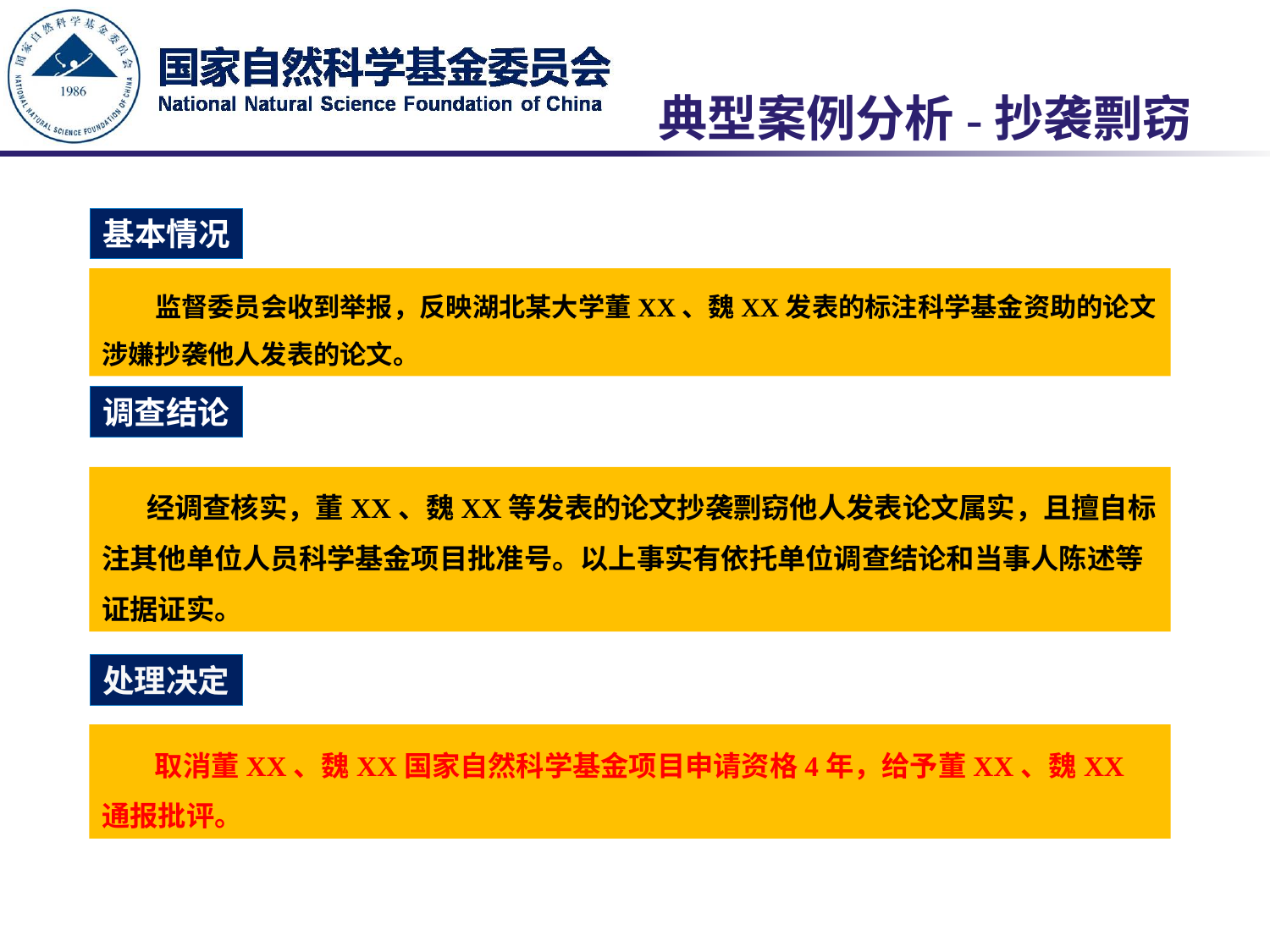

# 典型案例分析-抄袭剽窃
基本情况
监督委员会收到举报，反映湖北某大学董XX、魏XX发表的标注科学基金资助的论文涉嫌抄袭他人发表的论文。
调查结论
      经调查核实，董XX、魏XX等发表的论文抄袭剽窃他人发表论文属实，且擅自标注其他单位人员科学基金项目批准号。以上事实有依托单位调查结论和当事人陈述等证据证实。
处理决定
取消董XX、魏XX国家自然科学基金项目申请资格4年，给予董XX、魏XX通报批评。